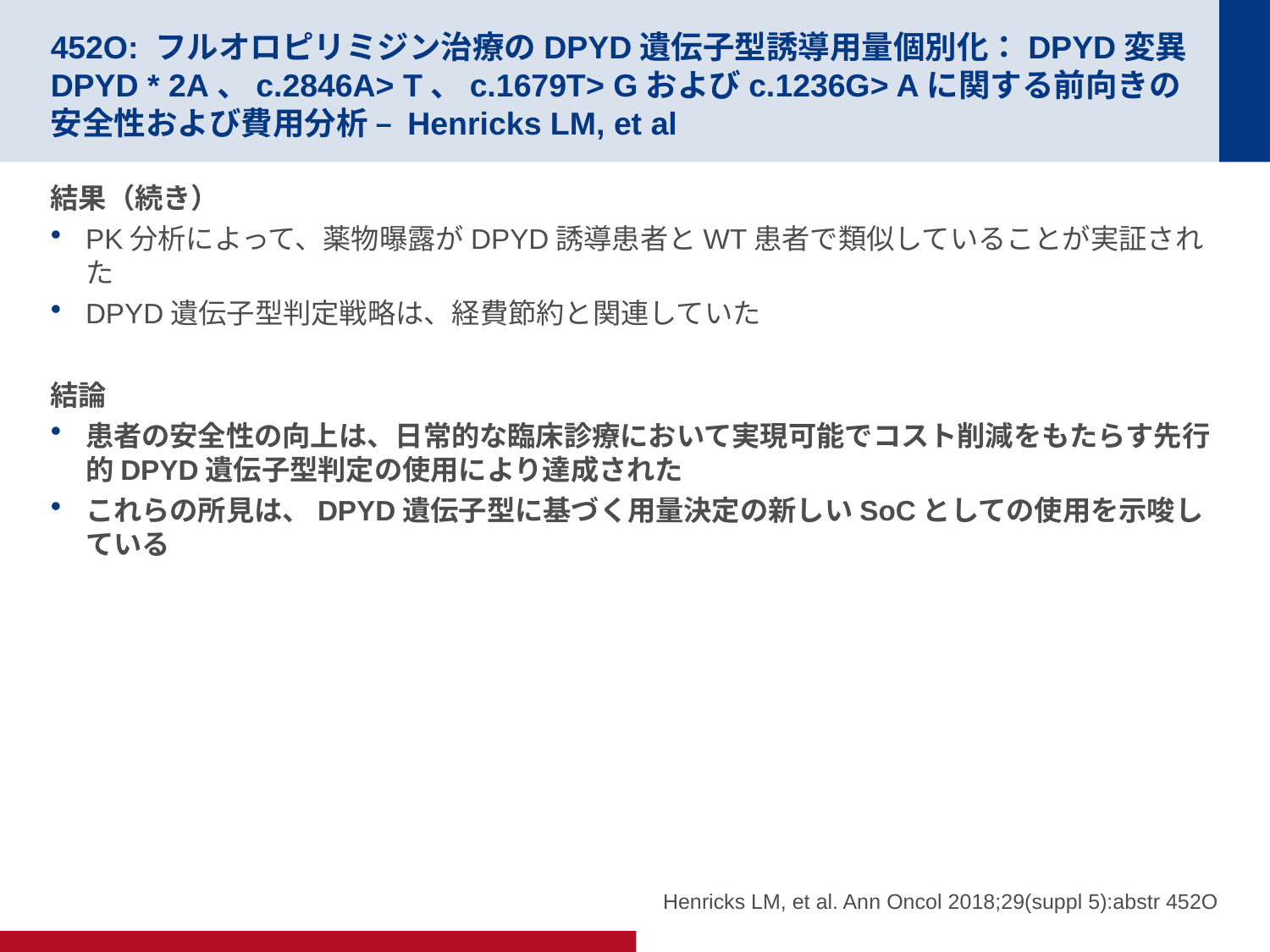

# 452O: フルオロピリミジン治療のDPYD遺伝子型誘導用量個別化：DPYD変異DPYD * 2A、c.2846A> T、c.1679T> Gおよびc.1236G> Aに関する前向きの安全性および費用分析 – Henricks LM, et al
結果（続き）
PK分析によって、薬物曝露がDPYD誘導患者とWT患者で類似していることが実証された
DPYD遺伝子型判定戦略は、経費節約と関連していた

結論
患者の安全性の向上は、日常的な臨床診療において実現可能でコスト削減をもたらす先行的DPYD遺伝子型判定の使用により達成された
これらの所見は、DPYD遺伝子型に基づく用量決定の新しいSoCとしての使用を示唆している
Henricks LM, et al. Ann Oncol 2018;29(suppl 5):abstr 452O